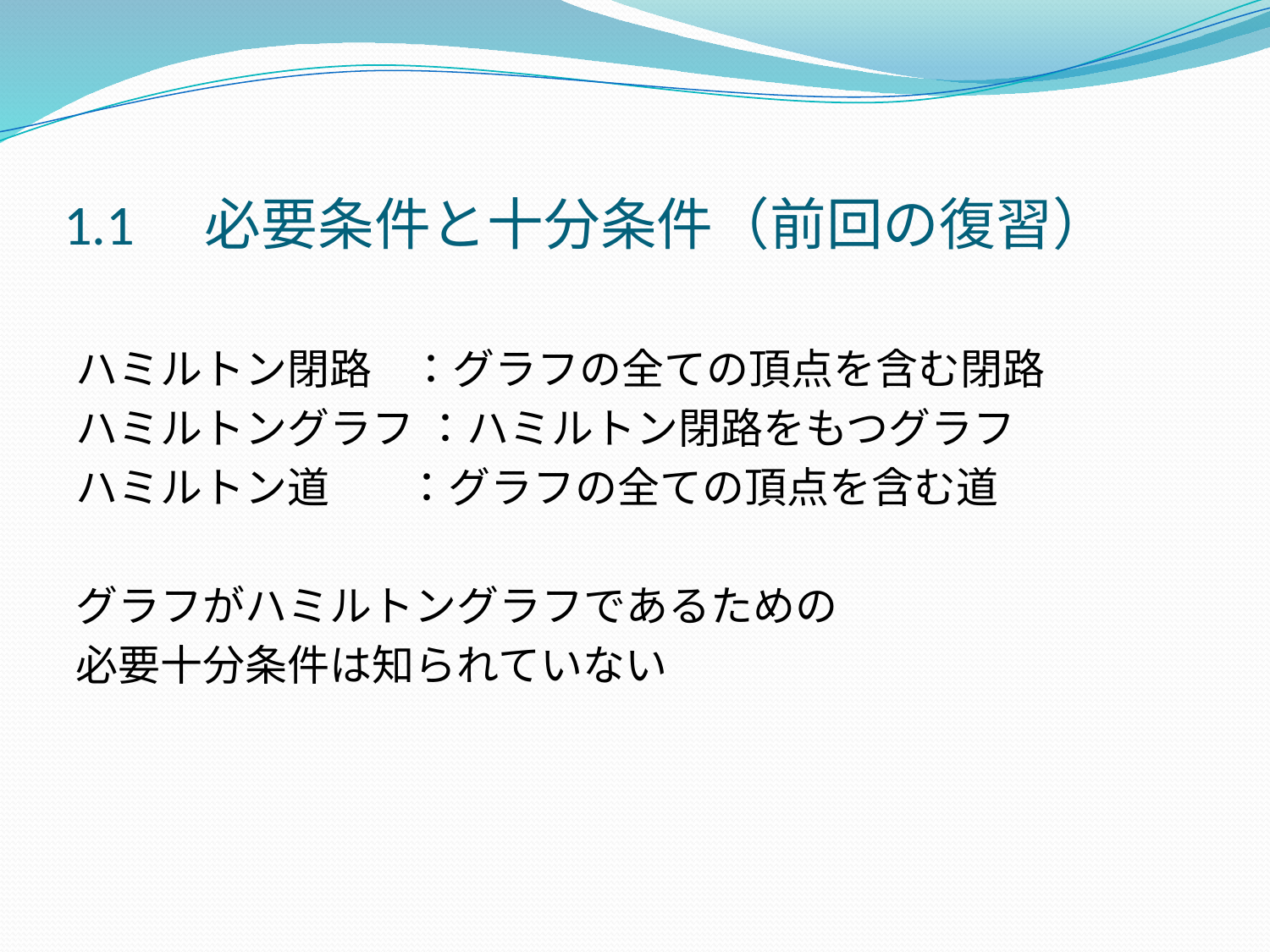

1.1　必要条件と十分条件（前回の復習）

ハミルトン閉路    ：グラフの全ての頂点を含む閉路
ハミルトングラフ ：ハミルトン閉路をもつグラフ
ハミルトン道        ：グラフの全ての頂点を含む道

グラフがハミルトングラフであるための
必要十分条件は知られていない

#